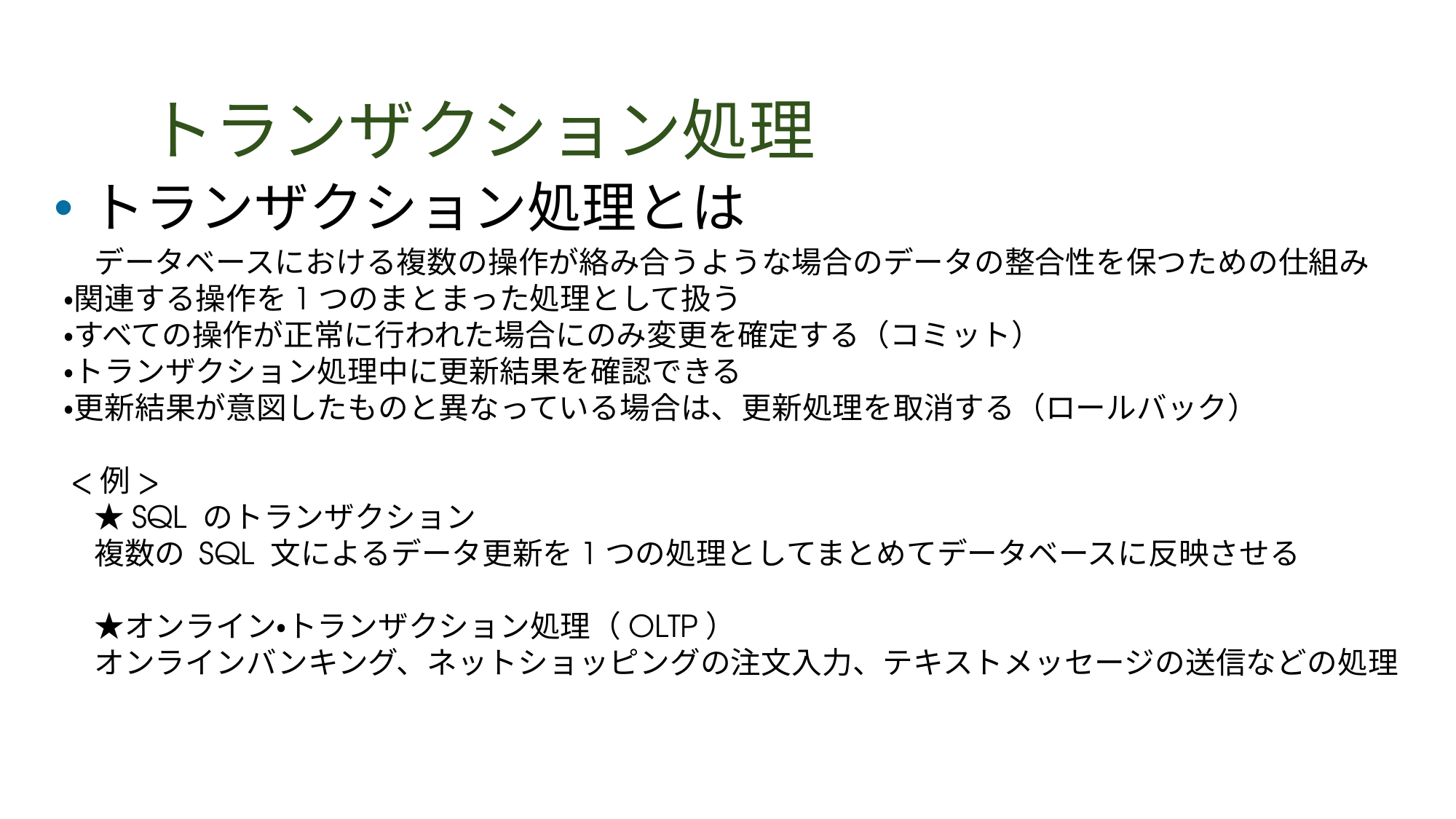

# トランザクション処理
トランザクション処理とは
　　データベースにおける複数の操作が絡み合うような場合のデータの整合性を保つための仕組み
　・関連する操作を1つのまとまった処理として扱う
　・すべての操作が正常に行われた場合にのみ変更を確定する（コミット）
　・トランザクション処理中に更新結果を確認できる
　・更新結果が意図したものと異なっている場合は、更新処理を取消する（ロールバック）

　<例>
　　★SQL のトランザクション
　　複数の SQL 文によるデータ更新を1つの処理としてまとめてデータベースに反映させる

　　★オンライン・トランザクション処理（OLTP）
　　オンラインバンキング、ネットショッピングの注文入力、テキストメッセージの送信などの処理